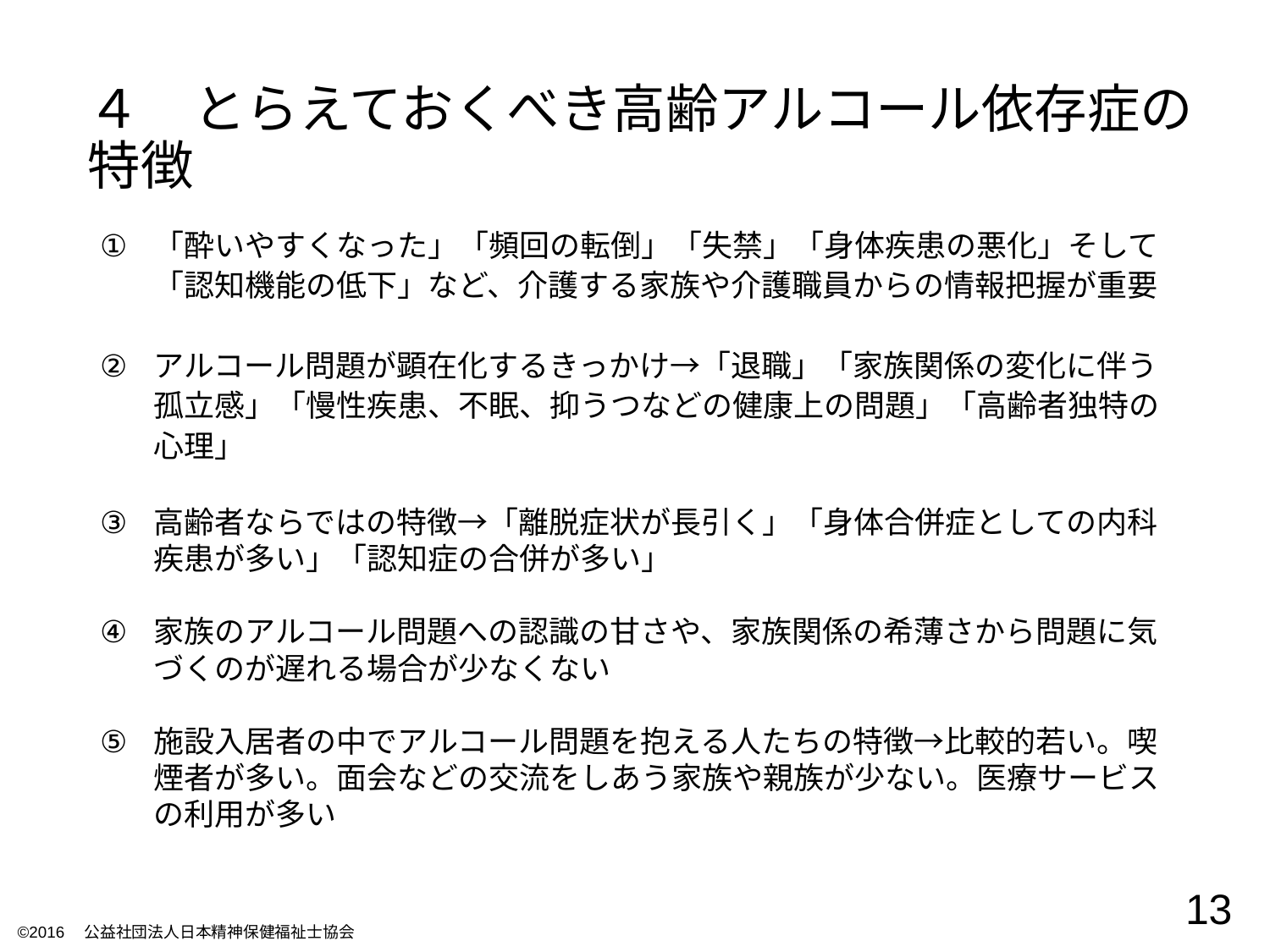

# ４　とらえておくべき高齢アルコール依存症の特徴
「酔いやすくなった」「頻回の転倒」「失禁」「身体疾患の悪化」そして「認知機能の低下」など、介護する家族や介護職員からの情報把握が重要

アルコール問題が顕在化するきっかけ→「退職」「家族関係の変化に伴う孤立感」「慢性疾患、不眠、抑うつなどの健康上の問題」「高齢者独特の心理」

高齢者ならではの特徴→「離脱症状が長引く」「身体合併症としての内科疾患が多い」「認知症の合併が多い」

家族のアルコール問題への認識の甘さや、家族関係の希薄さから問題に気づくのが遅れる場合が少なくない

施設入居者の中でアルコール問題を抱える人たちの特徴→比較的若い。喫煙者が多い。面会などの交流をしあう家族や親族が少ない。医療サービスの利用が多い

13
©2016　公益社団法人日本精神保健福祉士協会